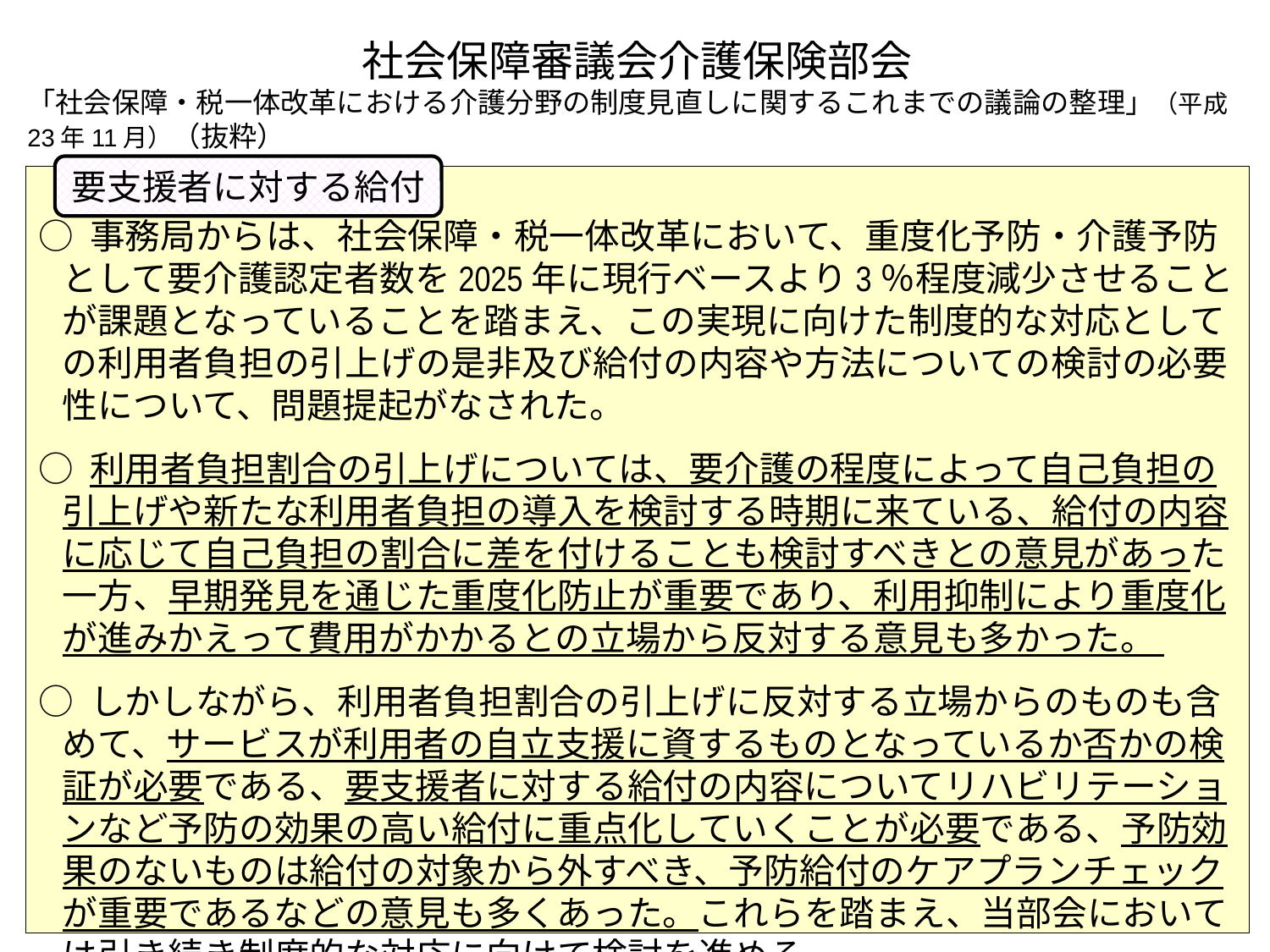

社会保障審議会介護保険部会
「社会保障・税一体改革における介護分野の制度見直しに関するこれまでの議論の整理」（平成23年11月）（抜粋）
要支援者に対する給付

○ 事務局からは、社会保障・税一体改革において、重度化予防・介護予防として要介護認定者数を2025年に現行ベースより3％程度減少させることが課題となっていることを踏まえ、この実現に向けた制度的な対応としての利用者負担の引上げの是非及び給付の内容や方法についての検討の必要性について、問題提起がなされた。
○ 利用者負担割合の引上げについては、要介護の程度によって自己負担の引上げや新たな利用者負担の導入を検討する時期に来ている、給付の内容に応じて自己負担の割合に差を付けることも検討すべきとの意見があった一方、早期発見を通じた重度化防止が重要であり、利用抑制により重度化が進みかえって費用がかかるとの立場から反対する意見も多かった。
○ しかしながら、利用者負担割合の引上げに反対する立場からのものも含めて、サービスが利用者の自立支援に資するものとなっているか否かの検証が必要である、要支援者に対する給付の内容についてリハビリテーションなど予防の効果の高い給付に重点化していくことが必要である、予防効果のないものは給付の対象から外すべき、予防給付のケアプランチェックが重要であるなどの意見も多くあった。これらを踏まえ、当部会においては引き続き制度的な対応に向けて検討を進める。